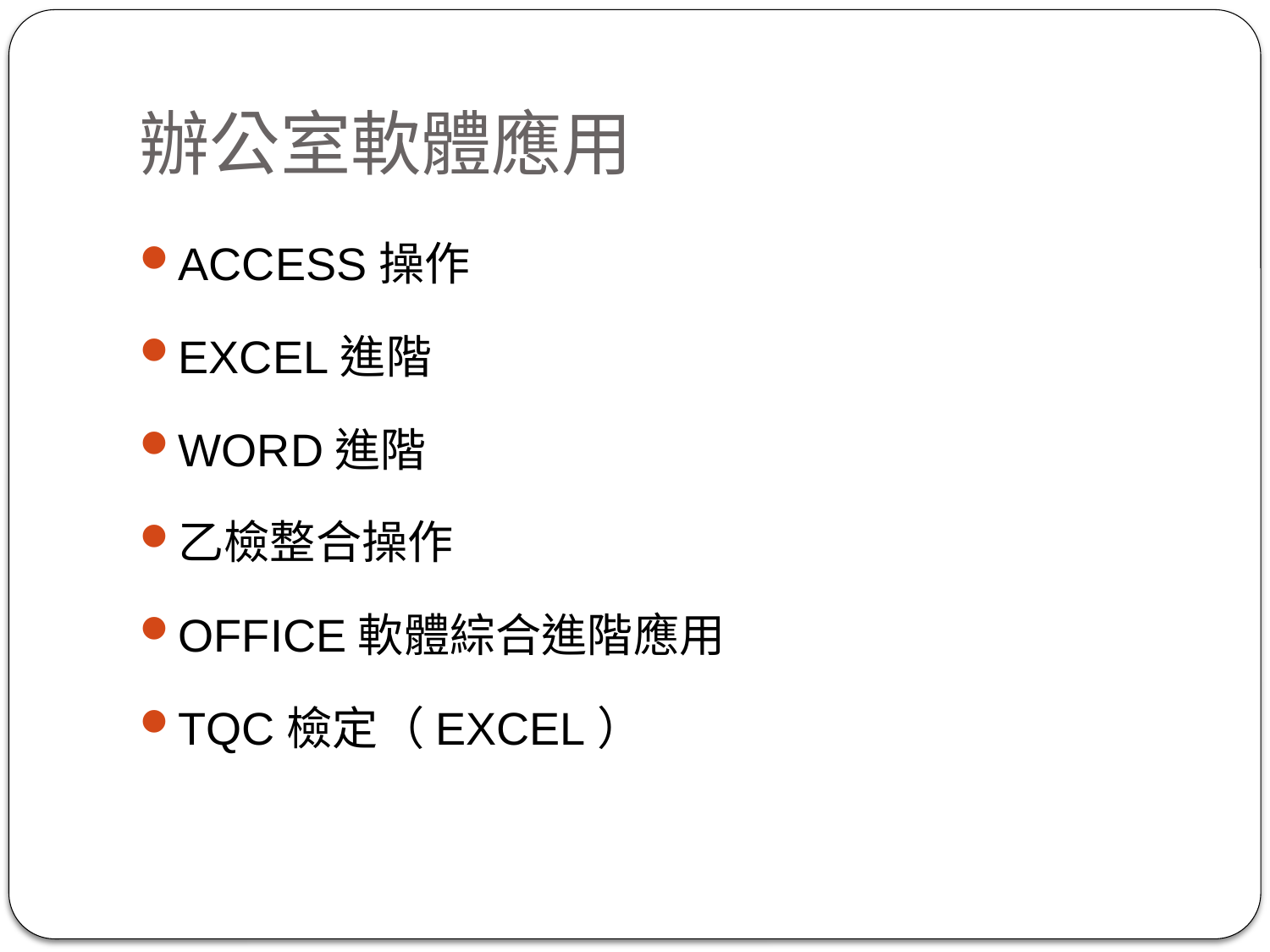

# 辦公室軟體應用
ACCESS操作
EXCEL進階
WORD進階
乙檢整合操作
OFFICE軟體綜合進階應用
TQC檢定（EXCEL）